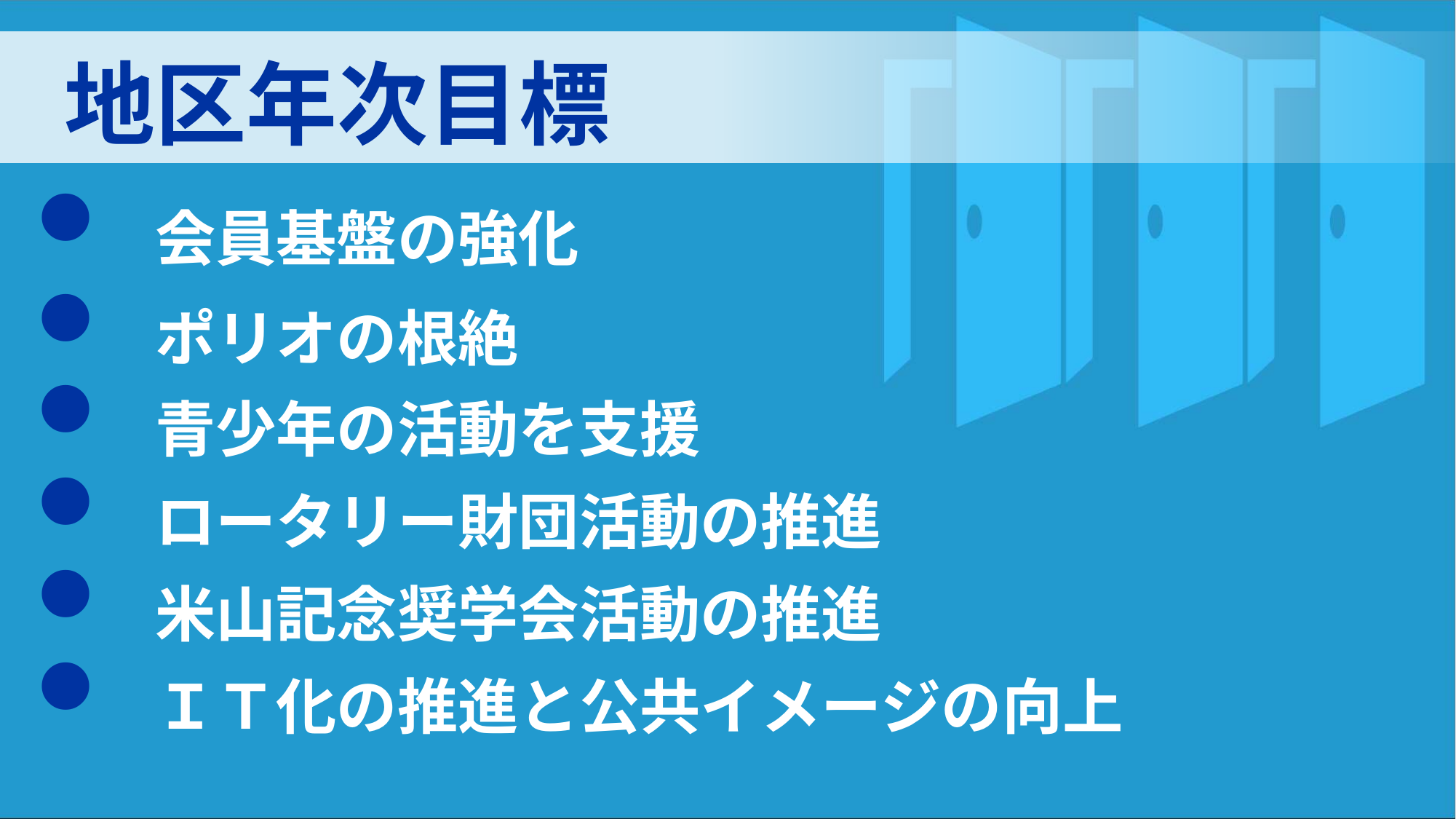

地区年次目標
 会員基盤の強化
 ポリオの根絶

RIの柔軟性・多様性
 青少年の活動を支援
 ロータリー財団活動の推進
 米山記念奨学会活動の推進

自らの地区・クラブ・委員会の
立ち位置を知る
 ＩＴ化の推進と公共イメージの向上